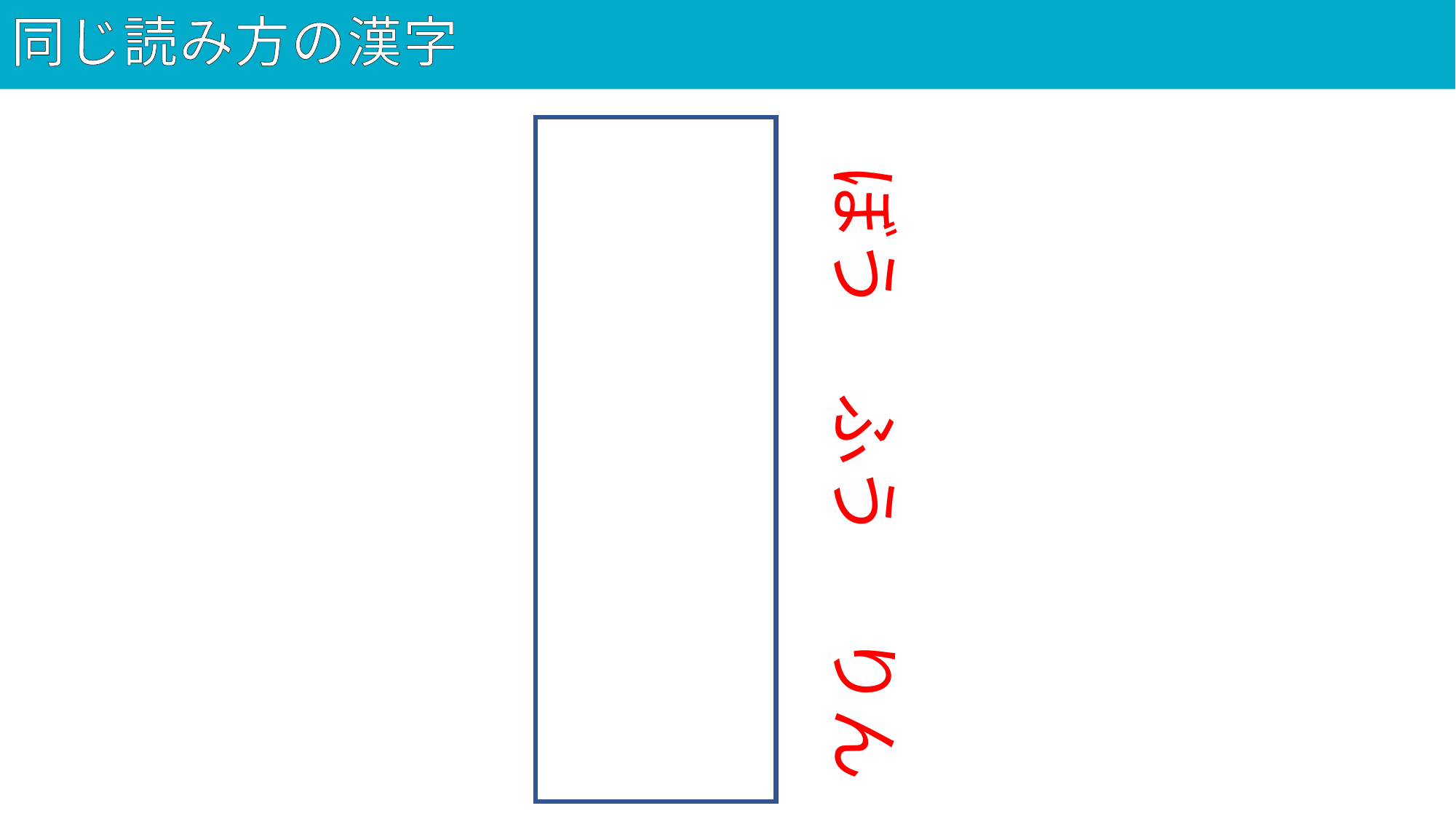

# 同じ読み方の漢字
74
防風林

ぼう
ふう
りん